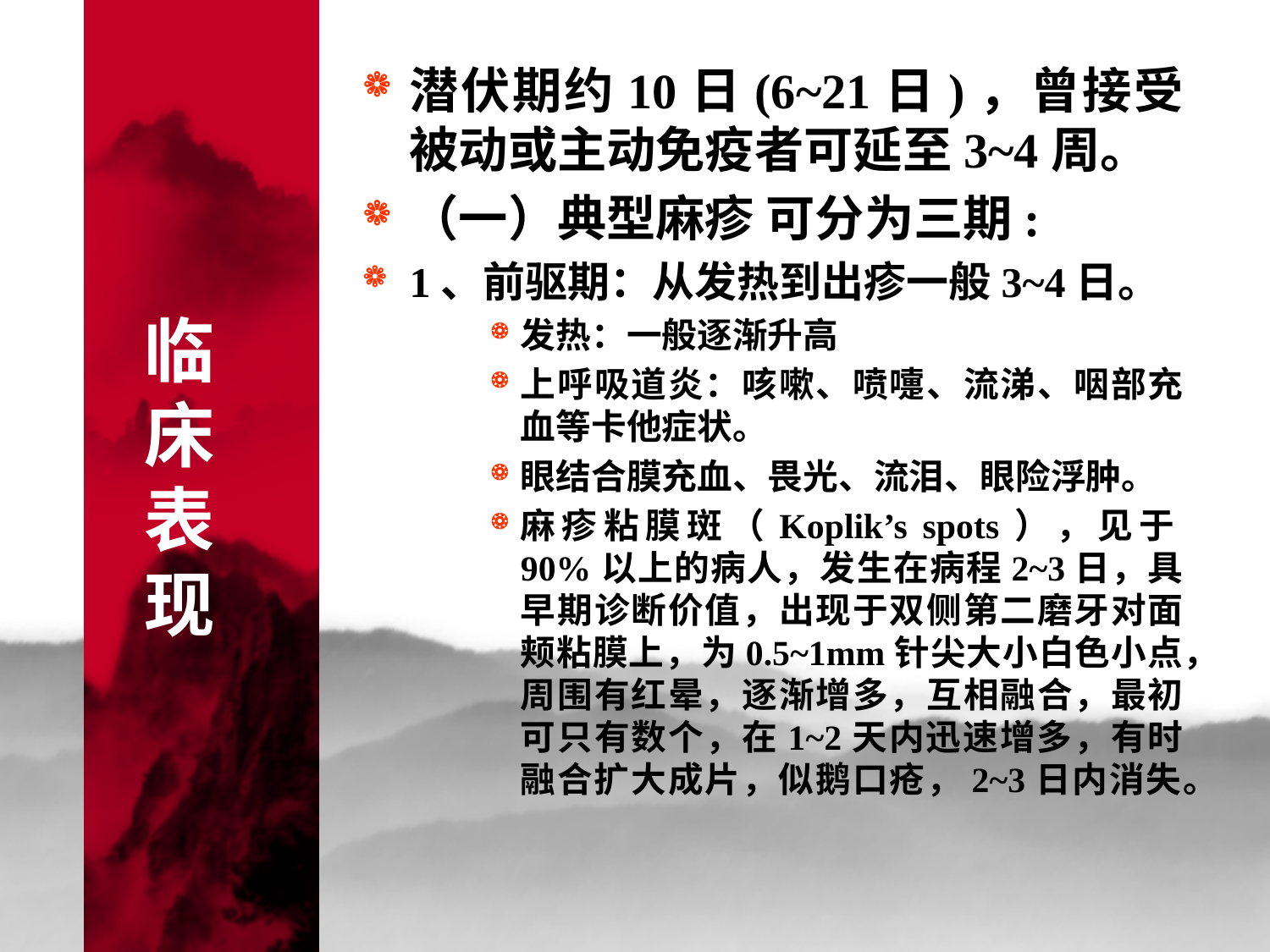

# 临 床 表 现
潜伏期约10日(6~21日)，曾接受被动或主动免疫者可延至3~4周。
（一）典型麻疹 可分为三期:
1、前驱期：从发热到出疹一般3~4日。
发热：一般逐渐升高
上呼吸道炎：咳嗽、喷嚏、流涕、咽部充血等卡他症状。
眼结合膜充血、畏光、流泪、眼险浮肿。
麻疹粘膜斑（Koplik’s spots），见于90%以上的病人，发生在病程2~3日，具早期诊断价值，出现于双侧第二磨牙对面颊粘膜上，为0.5~1mm针尖大小白色小点，周围有红晕，逐渐增多，互相融合，最初可只有数个，在1~2天内迅速增多，有时融合扩大成片，似鹅口疮，2~3日内消失。